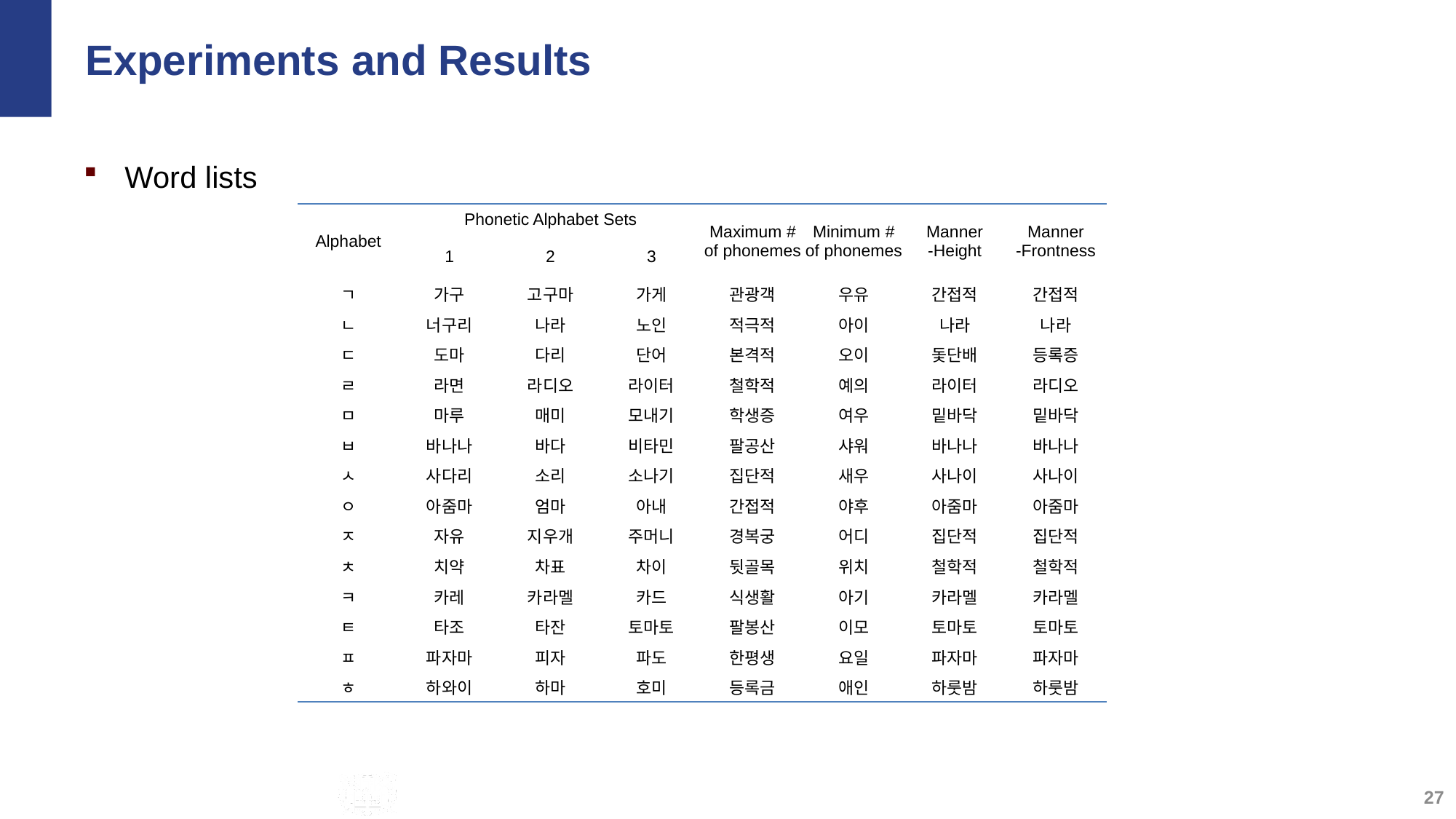

# Experiments and Results
Word lists
| Alphabet | Phonetic Alphabet Sets |  |  | Maximum # of phonemes | Minimum # of phonemes | Manner -Height | Manner -Frontness |
| --- | --- | --- | --- | --- | --- | --- | --- |
|  | 1 | 2 | 3 |  |  |  |  |
| ㄱ | 가구 | 고구마 | 가게 | 관광객 | 우유 | 간접적 | 간접적 |
| ㄴ | 너구리 | 나라 | 노인 | 적극적 | 아이 | 나라 | 나라 |
| ㄷ | 도마 | 다리 | 단어 | 본격적 | 오이 | 돛단배 | 등록증 |
| ㄹ | 라면 | 라디오 | 라이터 | 철학적 | 예의 | 라이터 | 라디오 |
| ㅁ | 마루 | 매미 | 모내기 | 학생증 | 여우 | 밑바닥 | 밑바닥 |
| ㅂ | 바나나 | 바다 | 비타민 | 팔공산 | 샤워 | 바나나 | 바나나 |
| ㅅ | 사다리 | 소리 | 소나기 | 집단적 | 새우 | 사나이 | 사나이 |
| ㅇ | 아줌마 | 엄마 | 아내 | 간접적 | 야후 | 아줌마 | 아줌마 |
| ㅈ | 자유 | 지우개 | 주머니 | 경복궁 | 어디 | 집단적 | 집단적 |
| ㅊ | 치약 | 차표 | 차이 | 뒷골목 | 위치 | 철학적 | 철학적 |
| ㅋ | 카레 | 카라멜 | 카드 | 식생활 | 아기 | 카라멜 | 카라멜 |
| ㅌ | 타조 | 타잔 | 토마토 | 팔봉산 | 이모 | 토마토 | 토마토 |
| ㅍ | 파자마 | 피자 | 파도 | 한평생 | 요일 | 파자마 | 파자마 |
| ㅎ | 하와이 | 하마 | 호미 | 등록금 | 애인 | 하룻밤 | 하룻밤 |
27